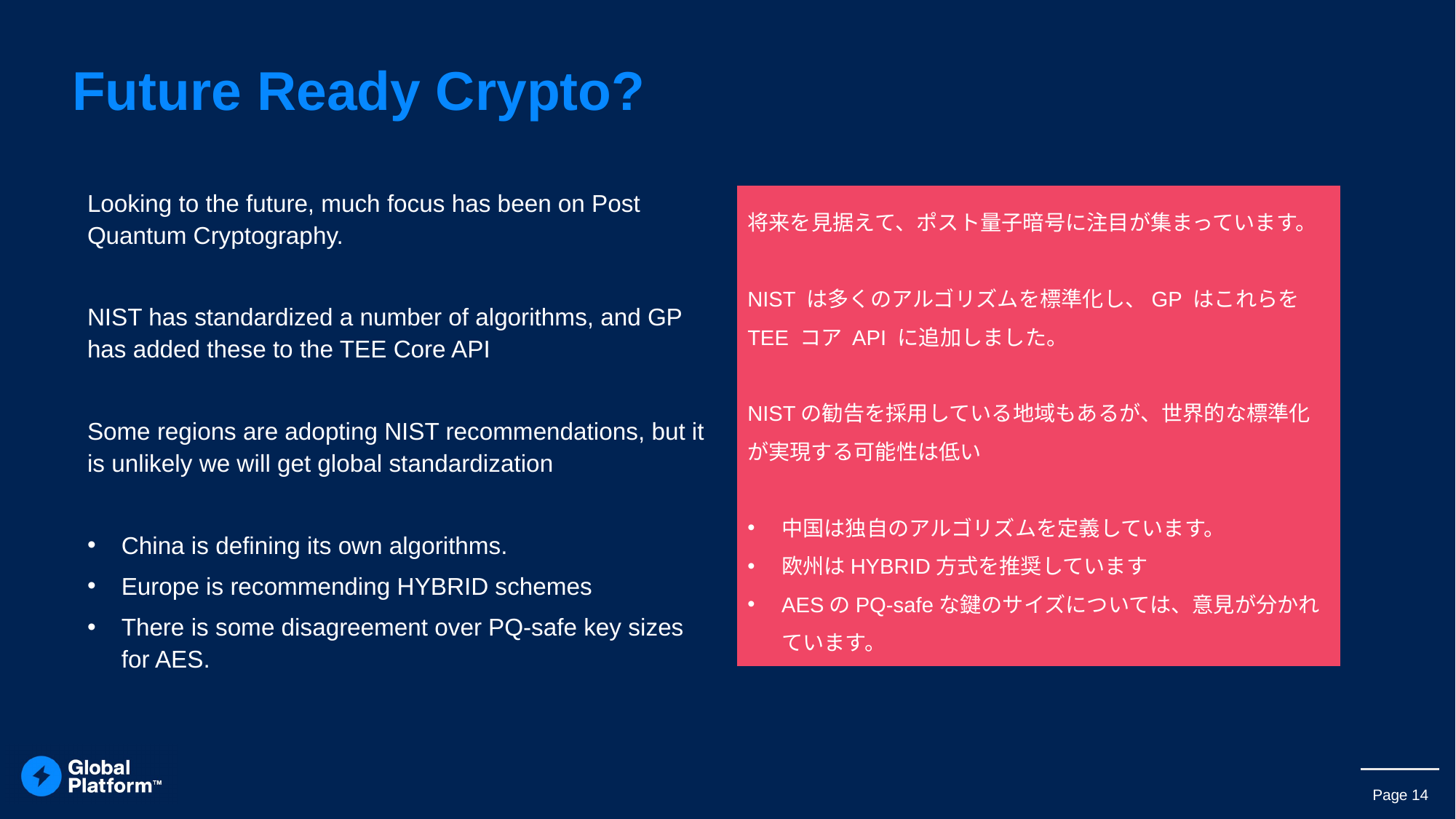

# Future Ready Crypto?
Looking to the future, much focus has been on Post Quantum Cryptography.

NIST has standardized a number of algorithms, and GP has added these to the TEE Core API

Some regions are adopting NIST recommendations, but it is unlikely we will get global standardization

China is defining its own algorithms.
Europe is recommending HYBRID schemes
There is some disagreement over PQ-safe key sizes for AES.
将来を見据えて、ポスト量子暗号に注目が集まっています。

NIST は多くのアルゴリズムを標準化し、GP はこれらを TEE コア API に追加しました。

NISTの勧告を採用している地域もあるが、世界的な標準化が実現する可能性は低い

中国は独自のアルゴリズムを定義しています。
欧州はHYBRID方式を推奨しています
AESのPQ-safeな鍵のサイズについては、意見が分かれています。